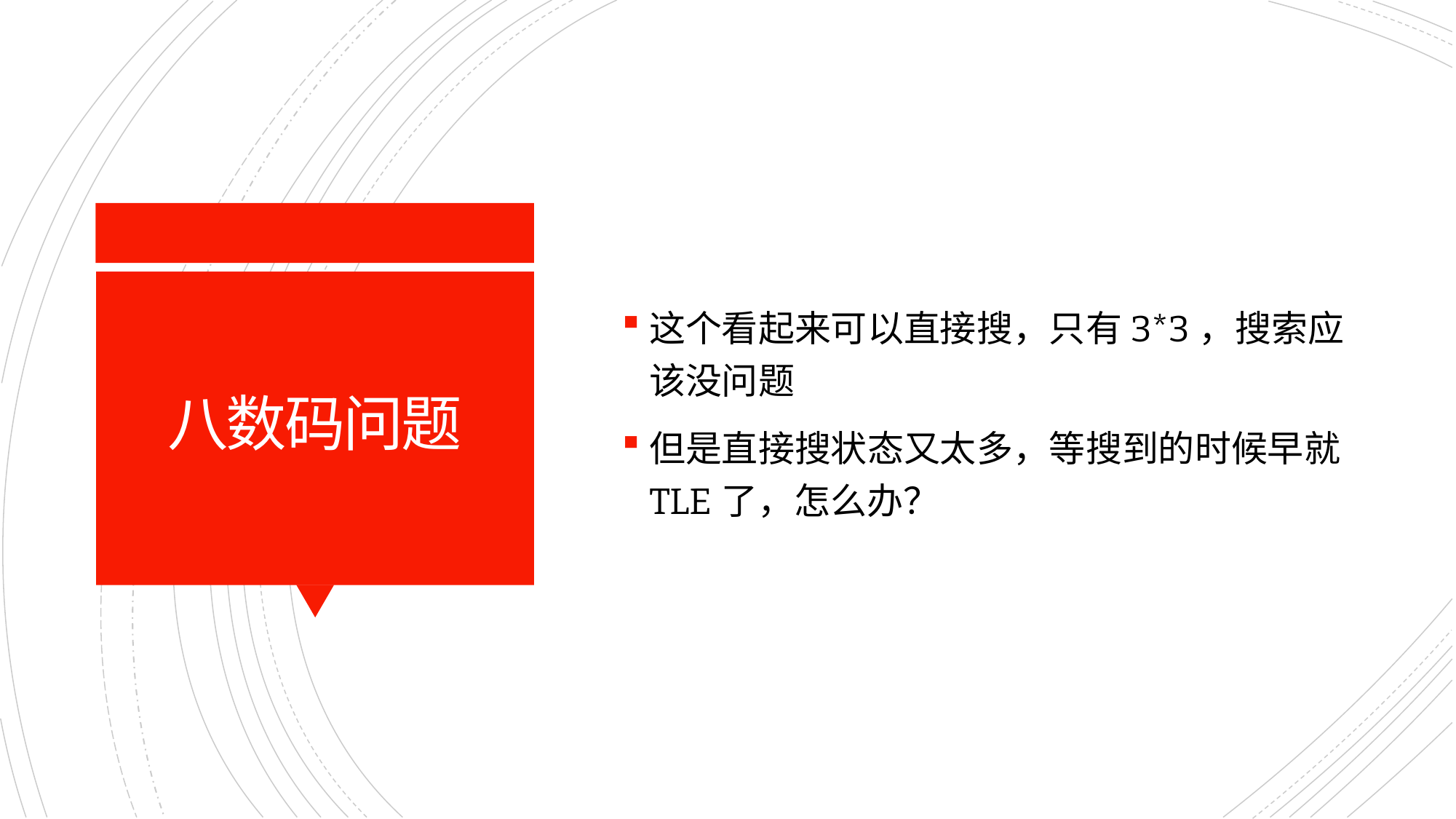

这个看起来可以直接搜，只有3*3，搜索应该没问题
但是直接搜状态又太多，等搜到的时候早就TLE了，怎么办？
# 八数码问题